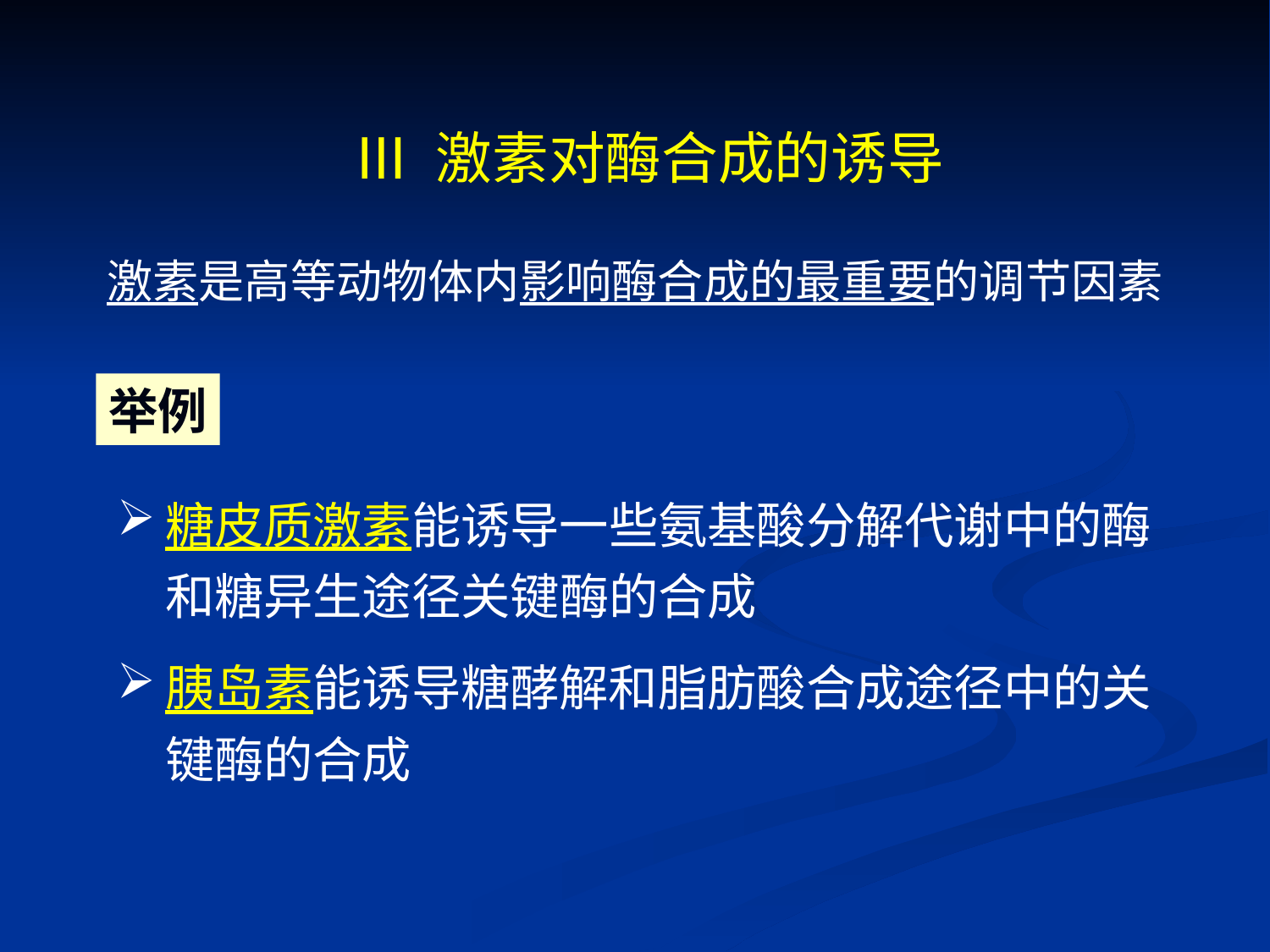

Ⅲ 激素对酶合成的诱导
激素是高等动物体内影响酶合成的最重要的调节因素
举例
糖皮质激素能诱导一些氨基酸分解代谢中的酶和糖异生途径关键酶的合成
胰岛素能诱导糖酵解和脂肪酸合成途径中的关键酶的合成